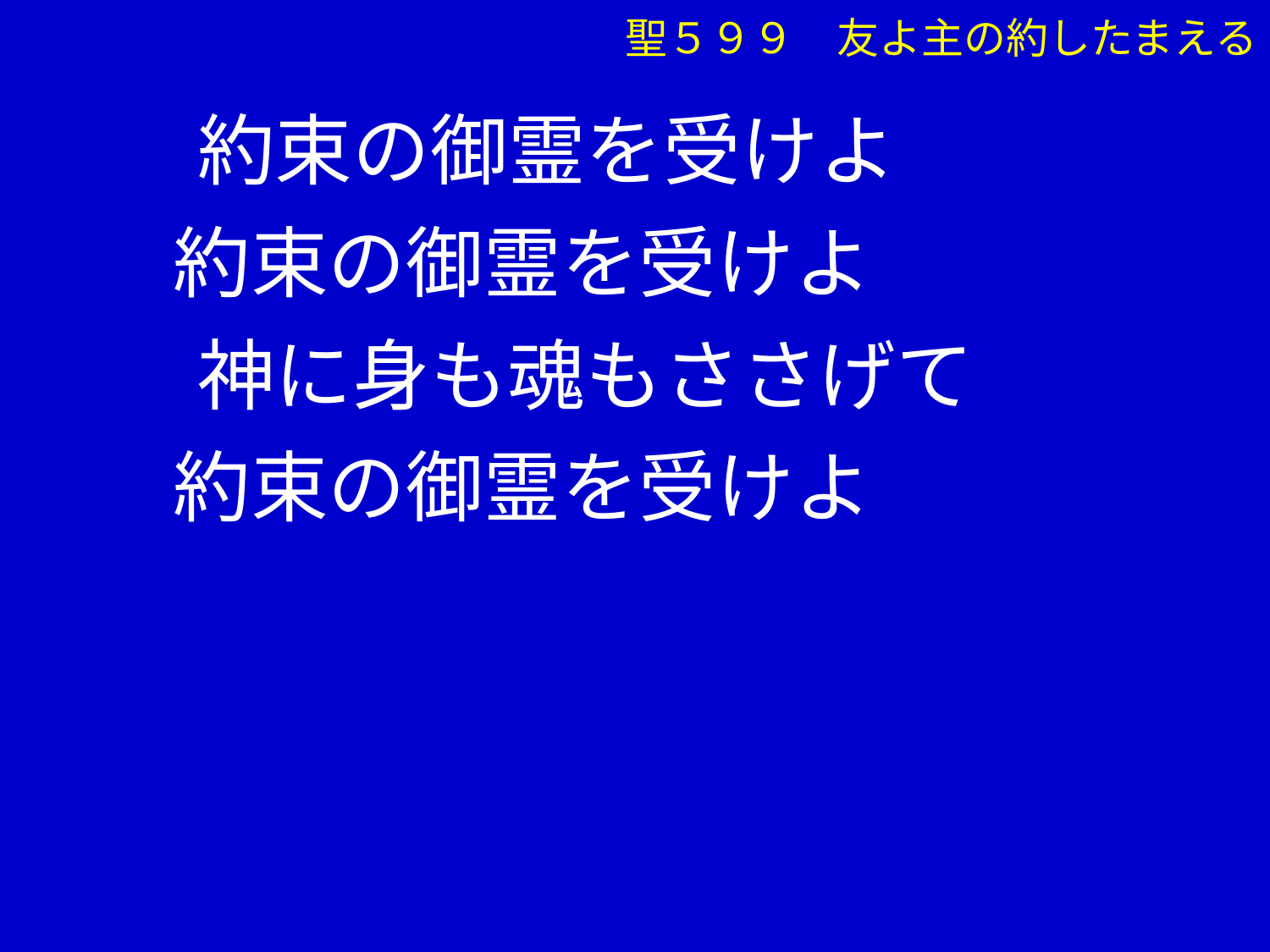

約束の御霊を受けよ
   約束の御霊を受けよ
　 神に身も魂もささげて
   約束の御霊を受けよ
聖５９９　友よ主の約したまえる